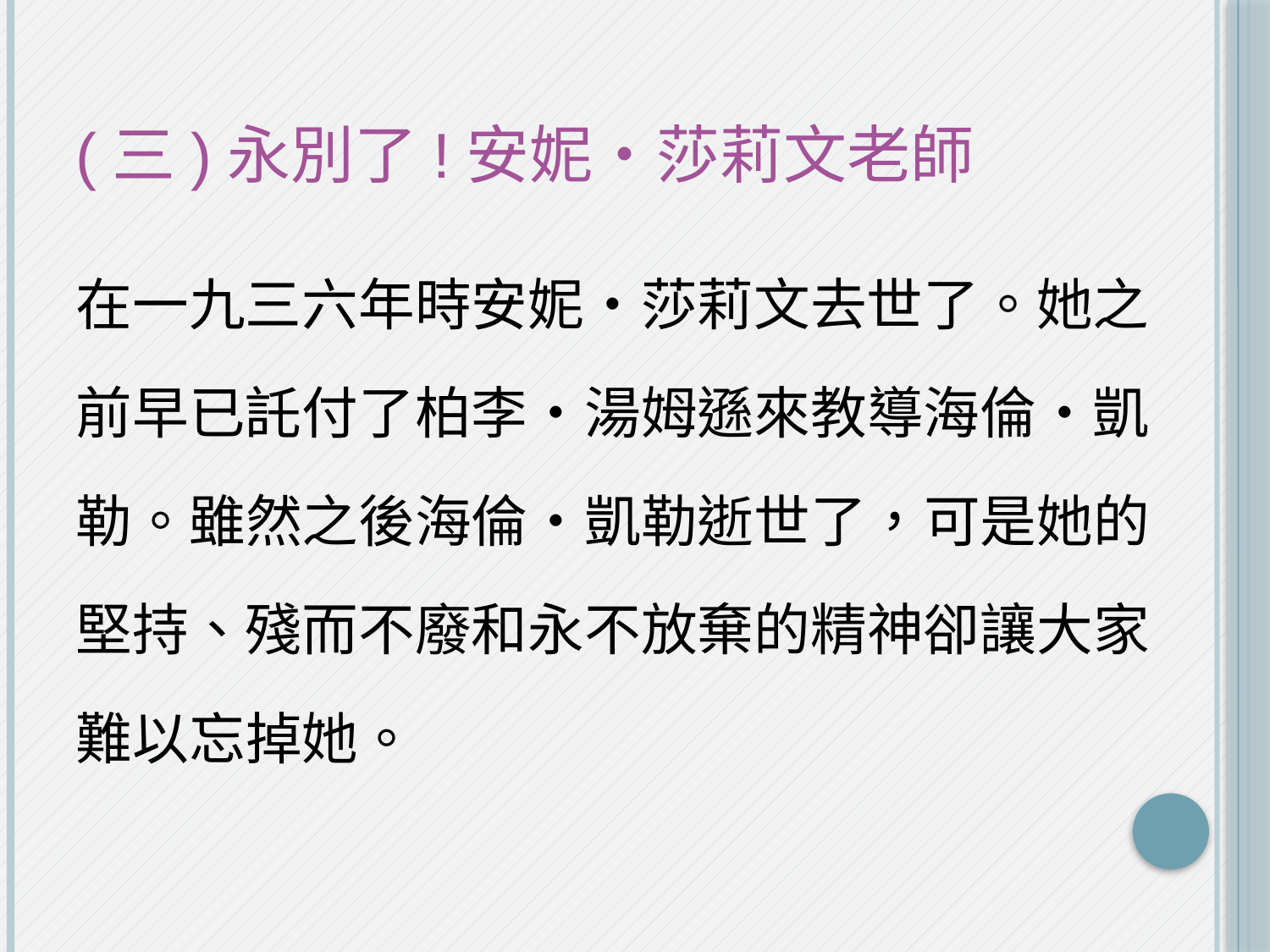

# (三)永別了!安妮・莎莉文老師
在一九三六年時安妮‧莎莉文去世了。她之前早已託付了柏李‧湯姆遜來教導海倫‧凱勒。雖然之後海倫‧凱勒逝世了，可是她的堅持、殘而不廢和永不放棄的精神卻讓大家難以忘掉她。